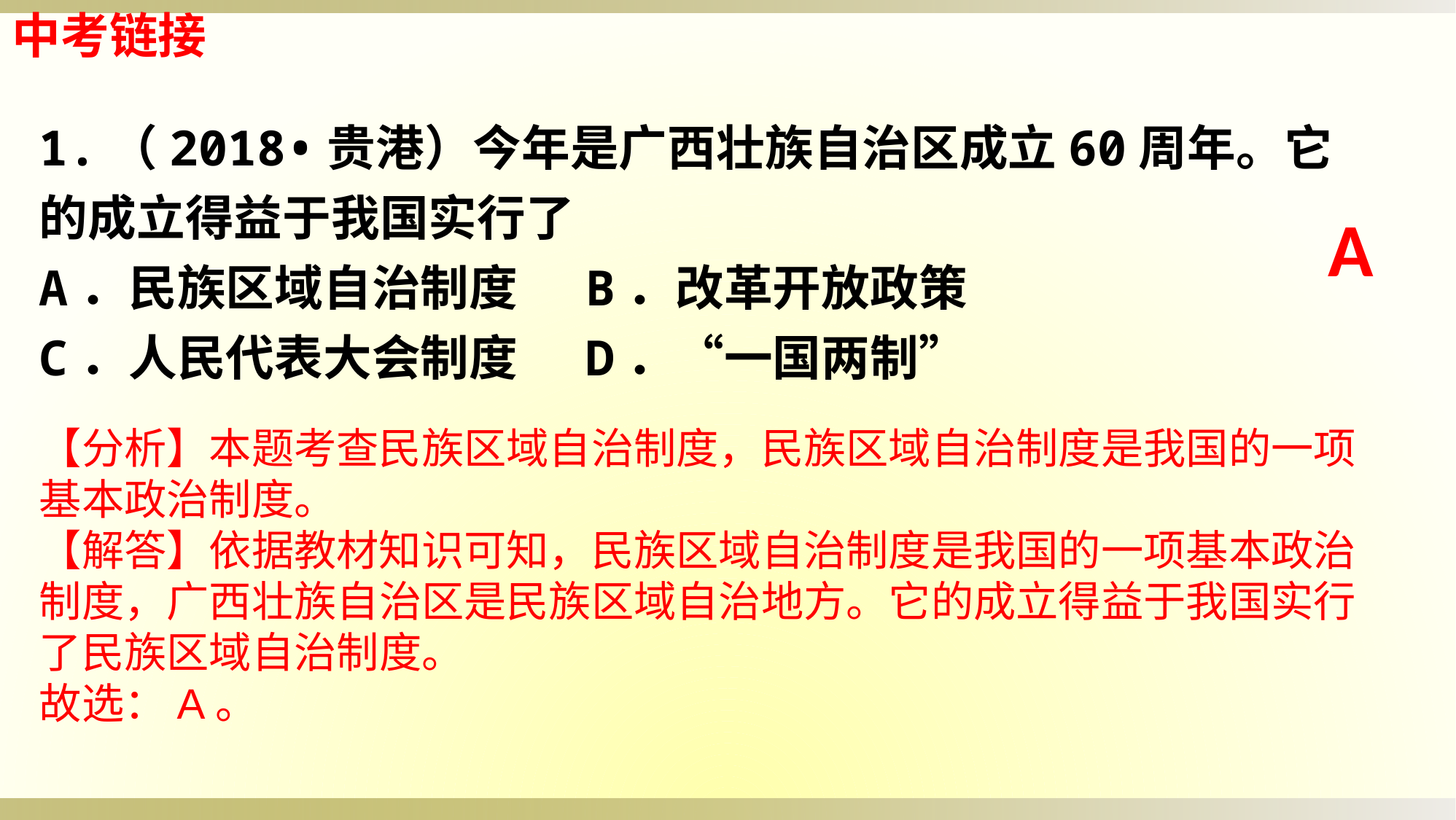

中考链接
1.（2018•贵港）今年是广西壮族自治区成立60周年。它的成立得益于我国实行了
A．民族区域自治制度	B．改革开放政策
C．人民代表大会制度	D．“一国两制”
A
【分析】本题考查民族区域自治制度，民族区域自治制度是我国的一项基本政治制度。
【解答】依据教材知识可知，民族区域自治制度是我国的一项基本政治制度，广西壮族自治区是民族区域自治地方。它的成立得益于我国实行了民族区域自治制度。
故选：A。